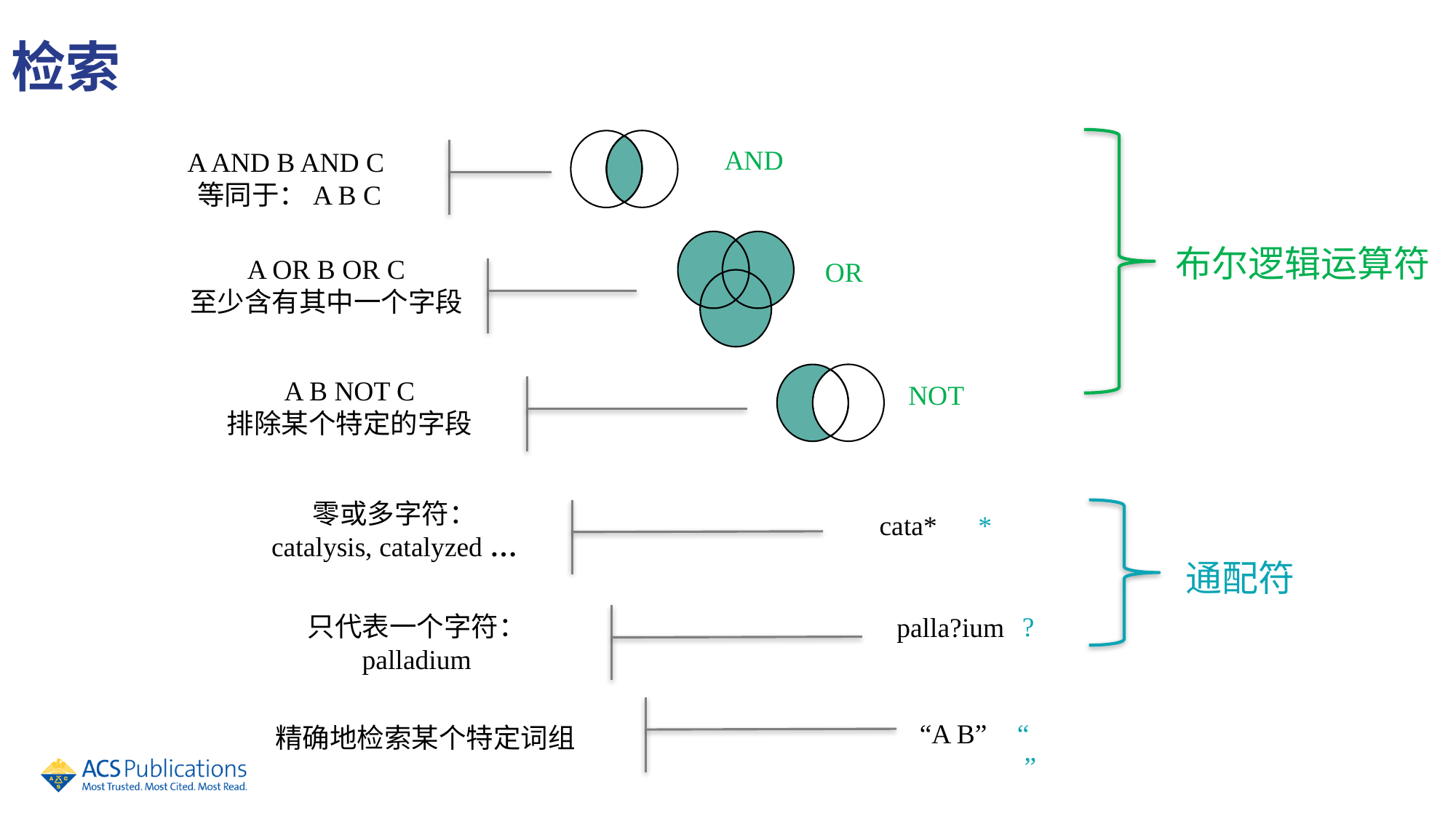

检索

AND
A AND B AND C
等同于：A B C

布尔逻辑运算符
A OR B OR C
至少含有其中一个字段
OR

A B NOT C
排除某个特定的字段
NOT
零或多字符：
catalysis, catalyzed …

cata*
*
通配符
?
只代表一个字符：
palladium
palla?ium
“A B”
“   ”
精确地检索某个特定词组